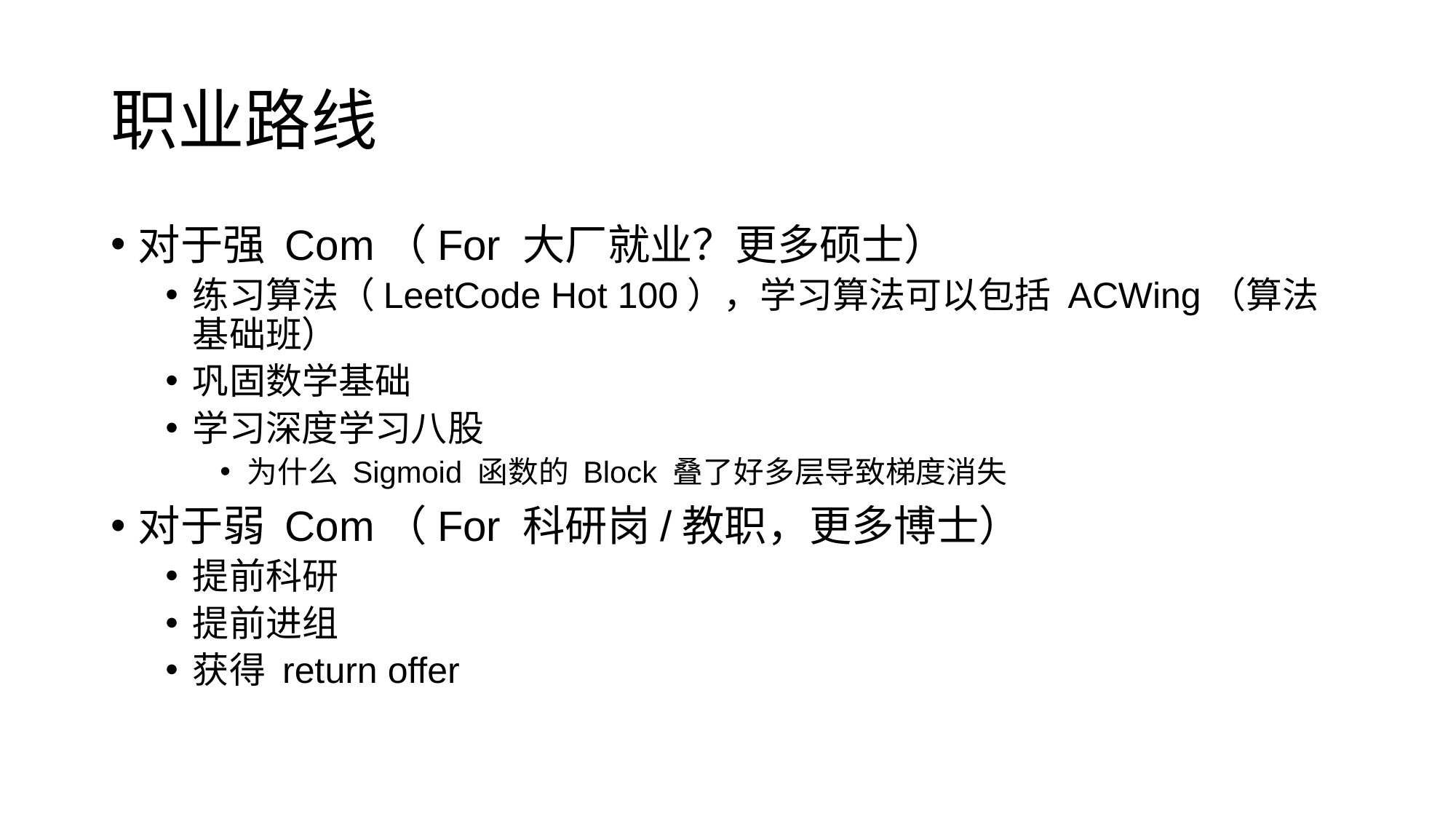

# 职业路线
对于强 Com（For 大厂就业？更多硕士）
练习算法（LeetCode Hot 100），学习算法可以包括 ACWing（算法基础班）
巩固数学基础
学习深度学习八股
为什么 Sigmoid 函数的 Block 叠了好多层导致梯度消失
对于弱 Com（For 科研岗/教职，更多博士）
提前科研
提前进组
获得 return offer